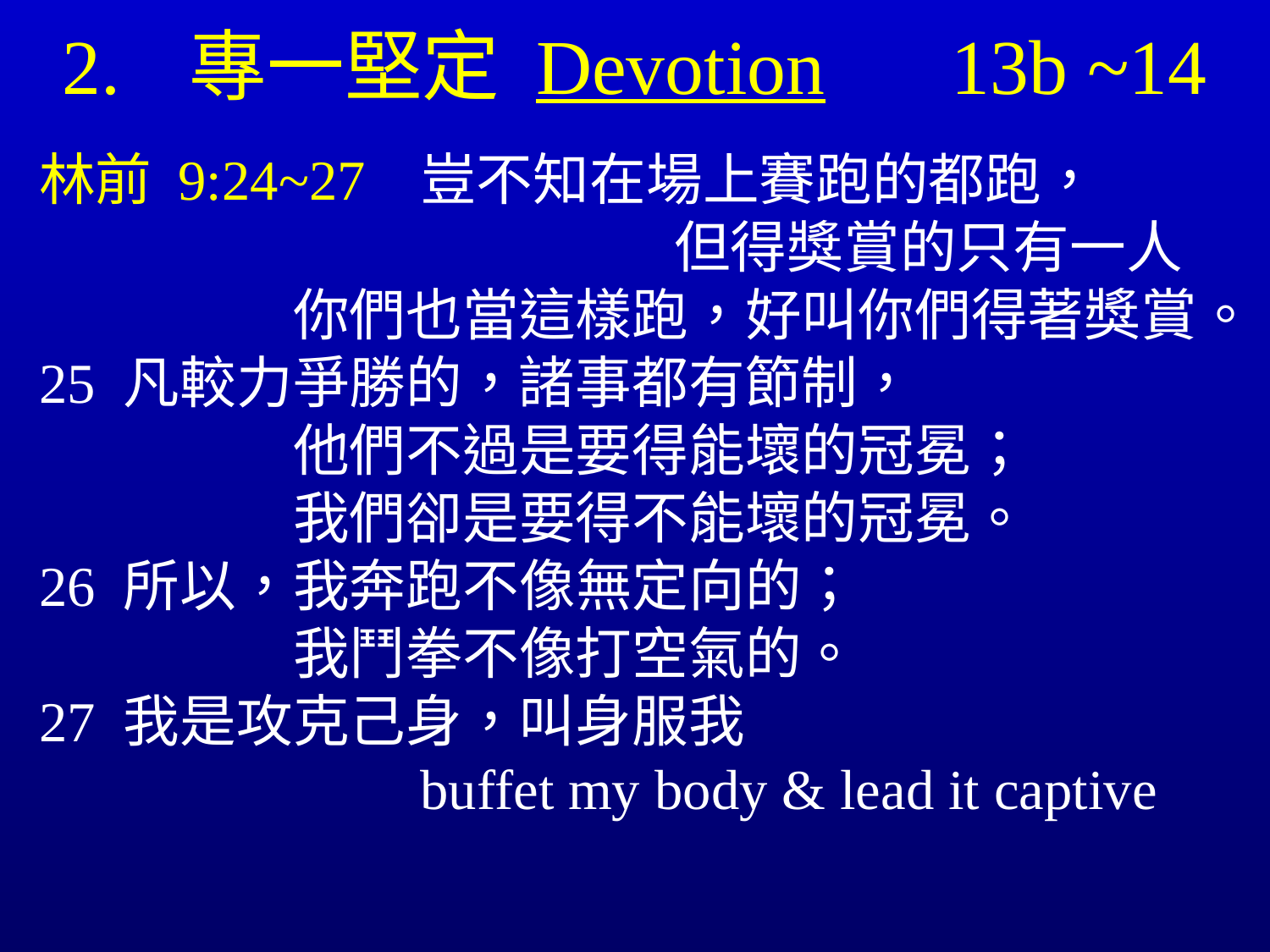

# 2.	專一堅定 Devotion	13b ~14
林前 9:24~27	豈不知在場上賽跑的都跑，						但得獎賞的只有一人		你們也當這樣跑，好叫你們得著獎賞。
25 凡較力爭勝的，諸事都有節制，					他們不過是要得能壞的冠冕；				我們卻是要得不能壞的冠冕。
26 所以，	我奔跑不像無定向的；					我鬥拳不像打空氣的。
27 我是攻克己身，叫身服我 							buffet my body & lead it captive